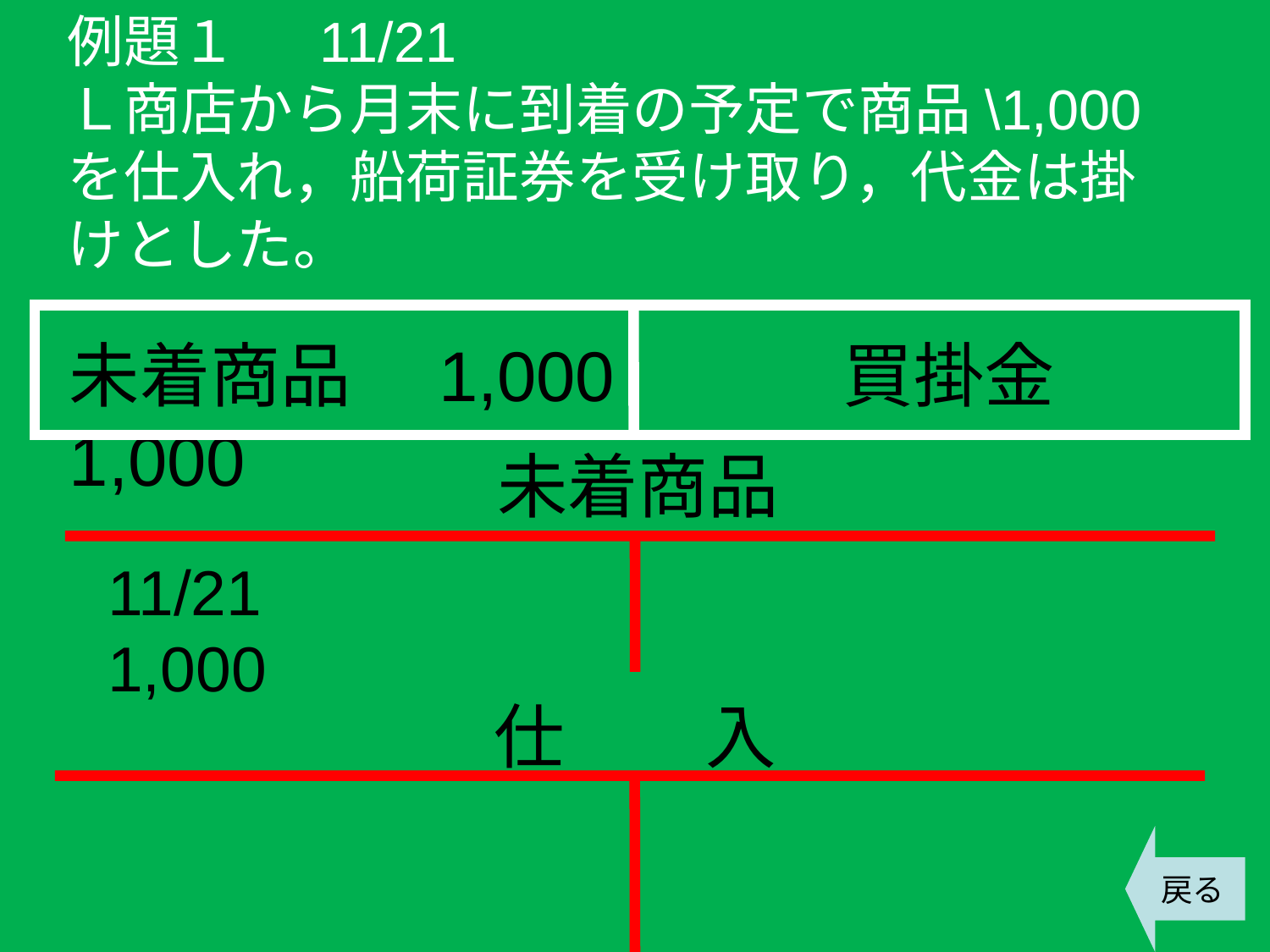

例題１　 11/21
Ｌ商店から月末に到着の予定で商品\1,000を仕入れ，船荷証券を受け取り，代金は掛けとした。

未着商品　1,000　　　買掛金　1,000
未着商品

11/21　　　1,000
仕　　入

戻る